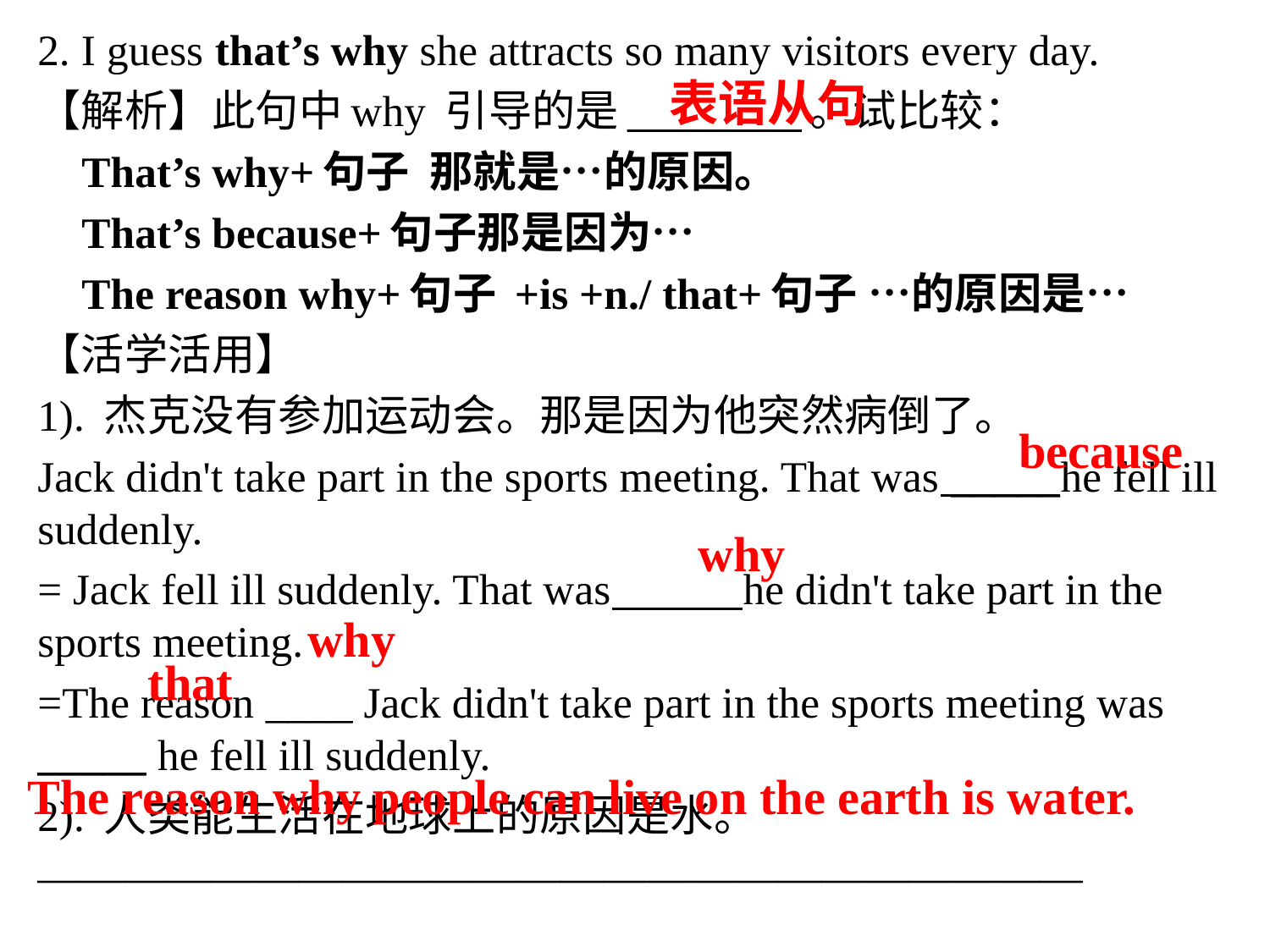

2. I guess that’s why she attracts so many visitors every day.
【解析】此句中why 引导的是________。试比较：
    That’s why+句子  那就是…的原因。
    That’s because+句子那是因为…
    The reason why+句子 +is +n./ that+句子 …的原因是…
【活学活用】
1). 杰克没有参加运动会。那是因为他突然病倒了。
Jack didn't take part in the sports meeting. That was _____he fell ill suddenly.
= Jack fell ill suddenly. That was _____ he didn't take part in the sports meeting.
=The reason ____ Jack didn't take part in the sports meeting was _____ he fell ill suddenly.
2). 人类能生活在地球上的原因是水。
————————————————————————

表语从句
because
why
why
that
The reason why people can live on the earth is water.